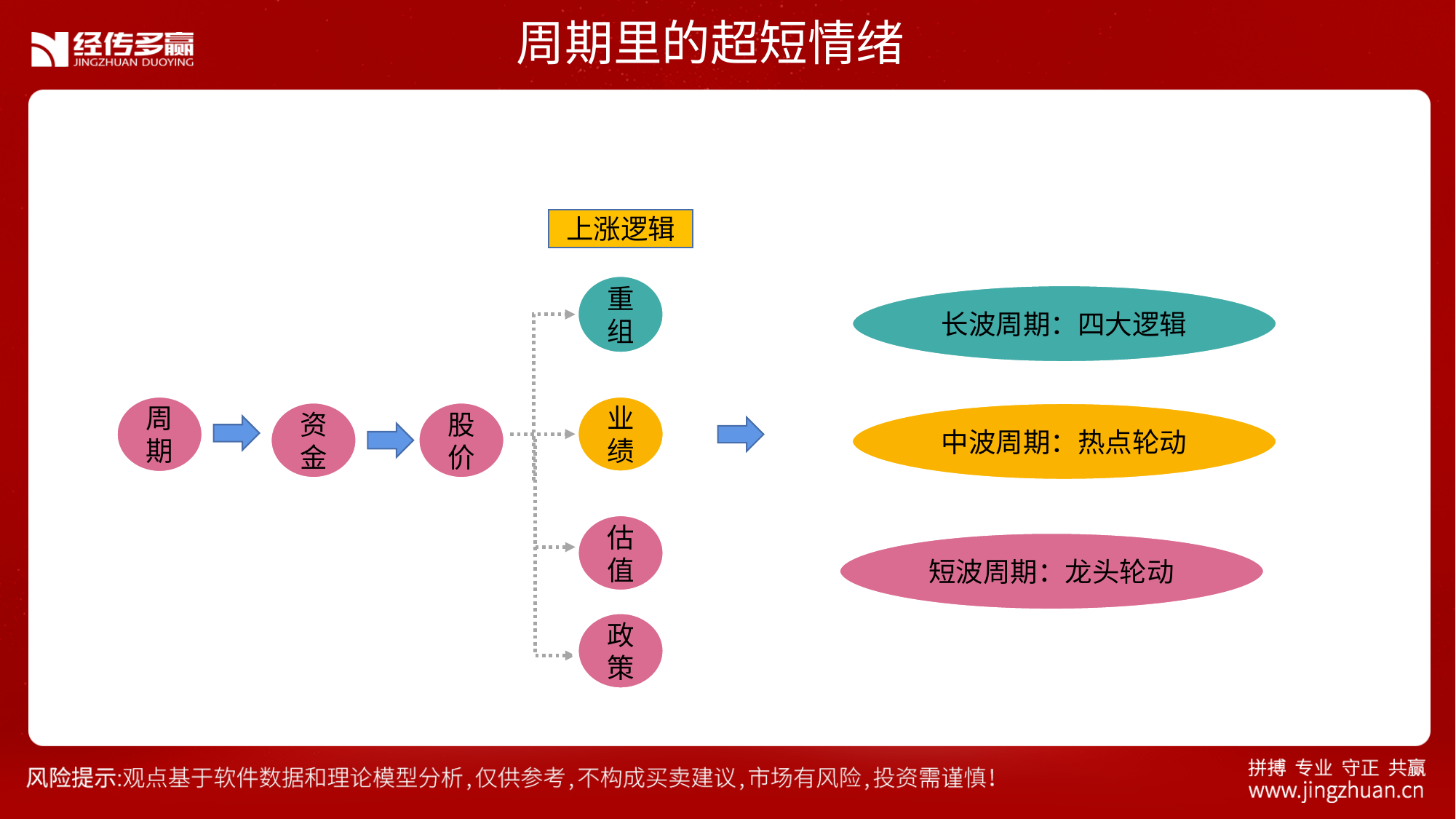

周期里的超短情绪
上涨逻辑
重组
长波周期：四大逻辑
周期
业绩
资金
股价
中波周期：热点轮动

估值
短波周期：龙头轮动
政策